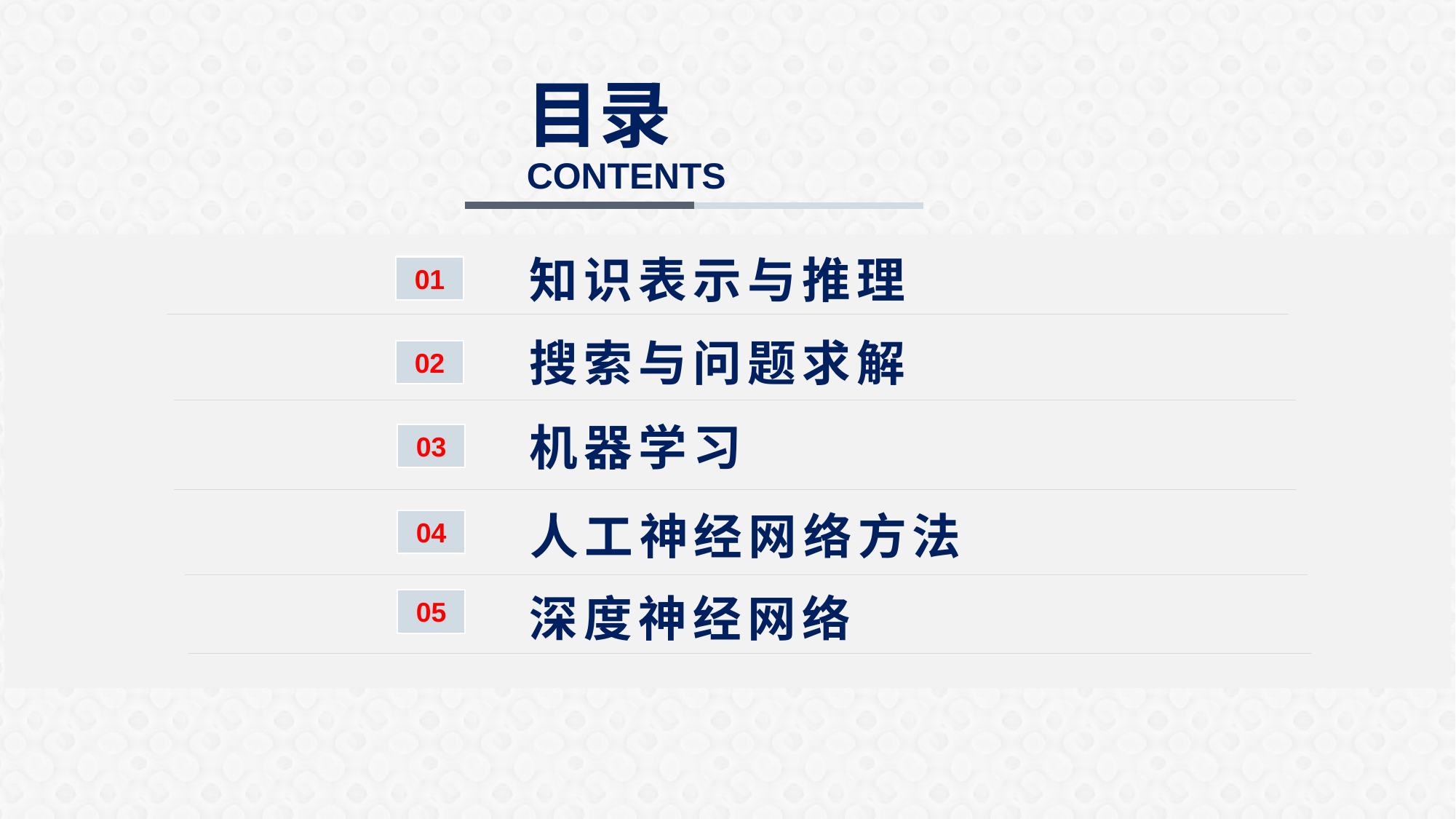

目录CONTENTS

知识表示与推理
01

搜索与问题求解
02

机器学习
03

人工神经网络方法
04

深度神经网络
05